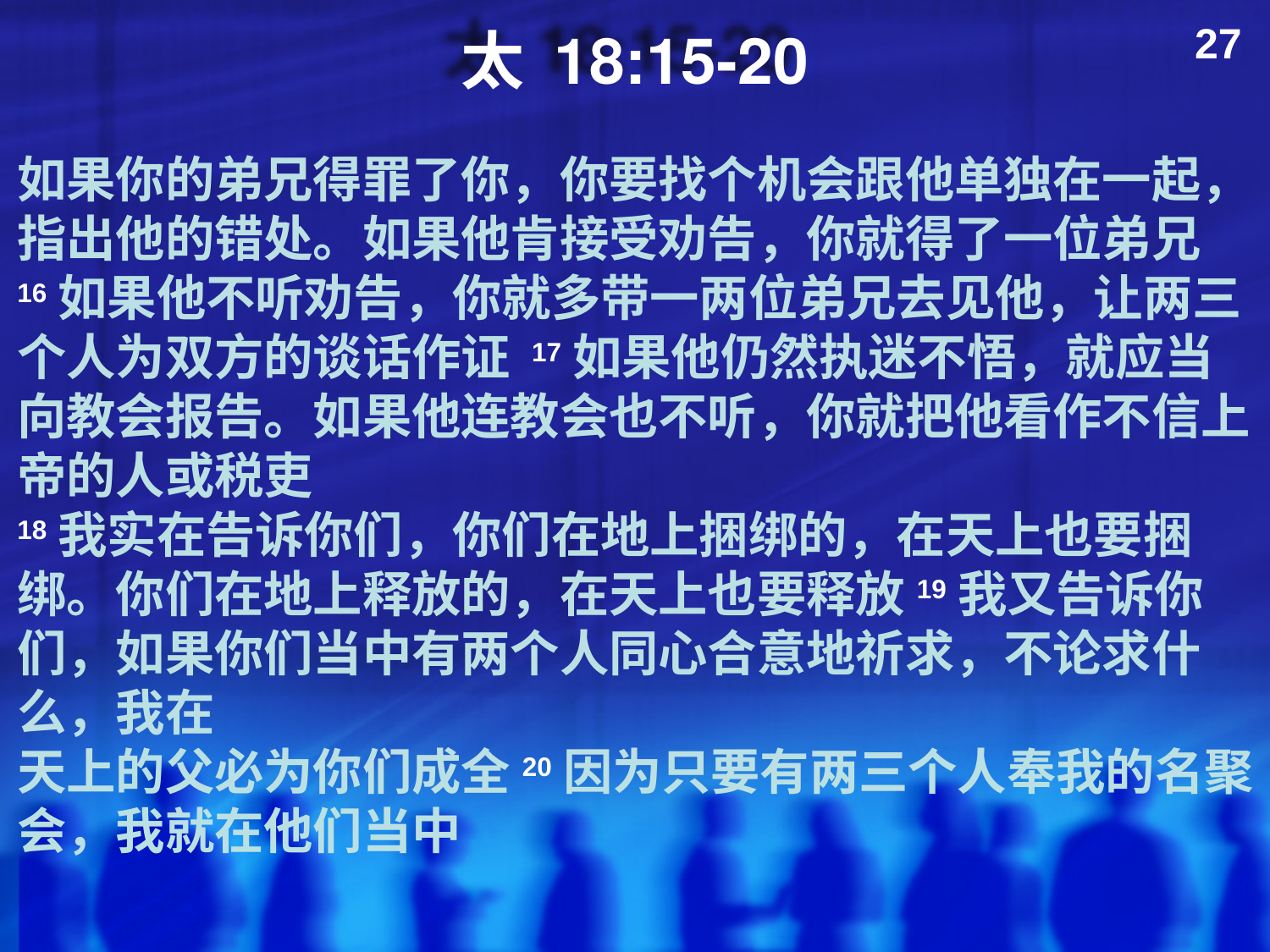

27
# 太 18:15-20
如果你的弟兄得罪了你，你要找个机会跟他单独在一起，指出他的错处。如果他肯接受劝告，你就得了一位弟兄  16如果他不听劝告，你就多带一两位弟兄去见他，让两三个人为双方的谈话作证 17如果他仍然执迷不悟，就应当向教会报告。如果他连教会也不听，你就把他看作不信上帝的人或税吏
18我实在告诉你们，你们在地上捆绑的，在天上也要捆绑。你们在地上释放的，在天上也要释放19我又告诉你们，如果你们当中有两个人同心合意地祈求，不论求什么，我在
天上的父必为你们成全20因为只要有两三个人奉我的名聚会，我就在他们当中